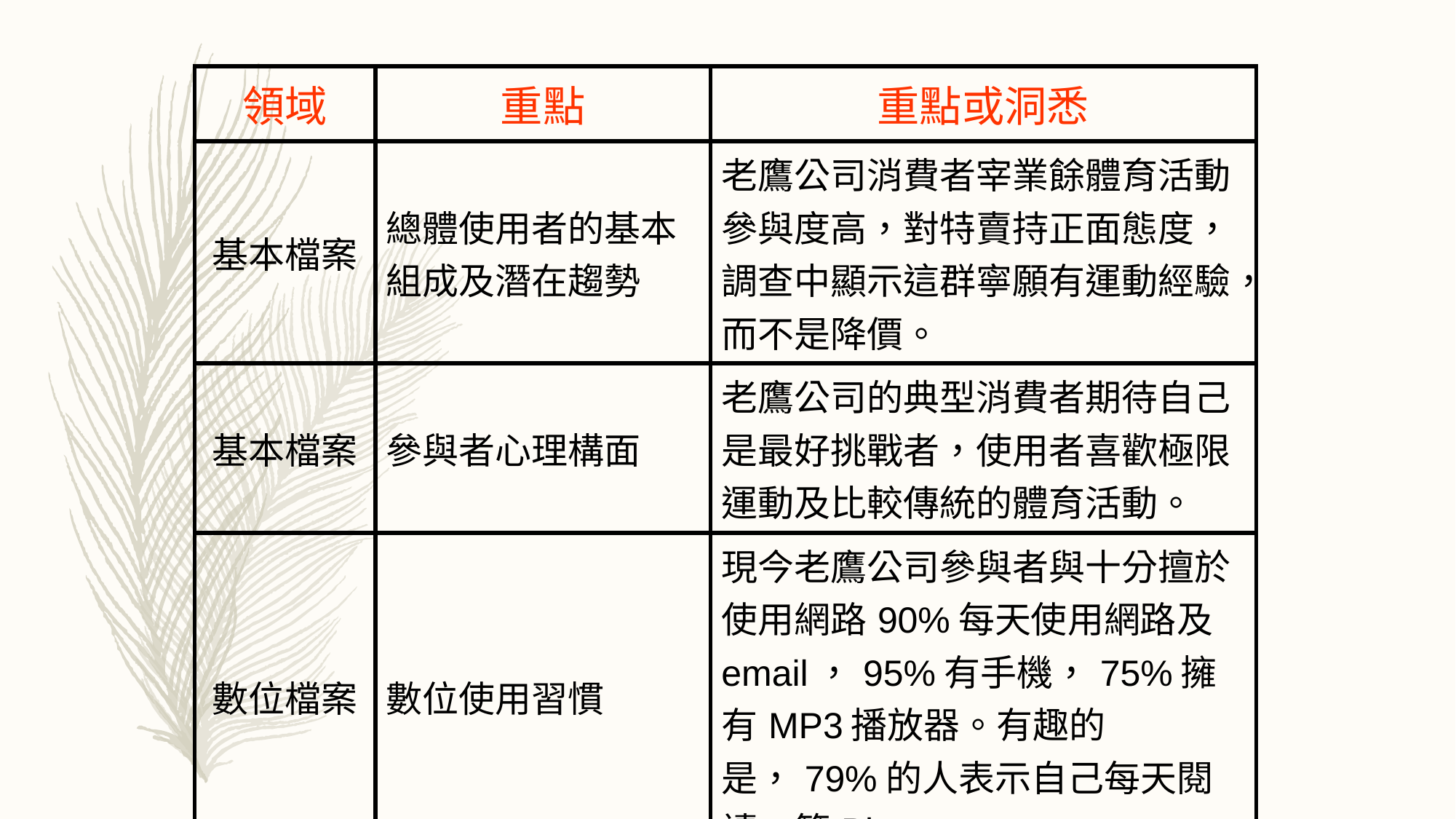

| 領域 | 重點 | 重點或洞悉 |
| --- | --- | --- |
| 基本檔案 | 總體使用者的基本組成及潛在趨勢 | 老鷹公司消費者宰業餘體育活動參與度高，對特賣持正面態度，調查中顯示這群寧願有運動經驗，而不是降價。 |
| 基本檔案 | 參與者心理構面 | 老鷹公司的典型消費者期待自己是最好挑戰者，使用者喜歡極限運動及比較傳統的體育活動。 |
| 數位檔案 | 數位使用習慣 | 現今老鷹公司參與者與十分擅於使用網路90%每天使用網路及email，95%有手機，75%擁有MP3播放器。有趣的是，79%的人表示自己每天閱讀一篇Blog。 |